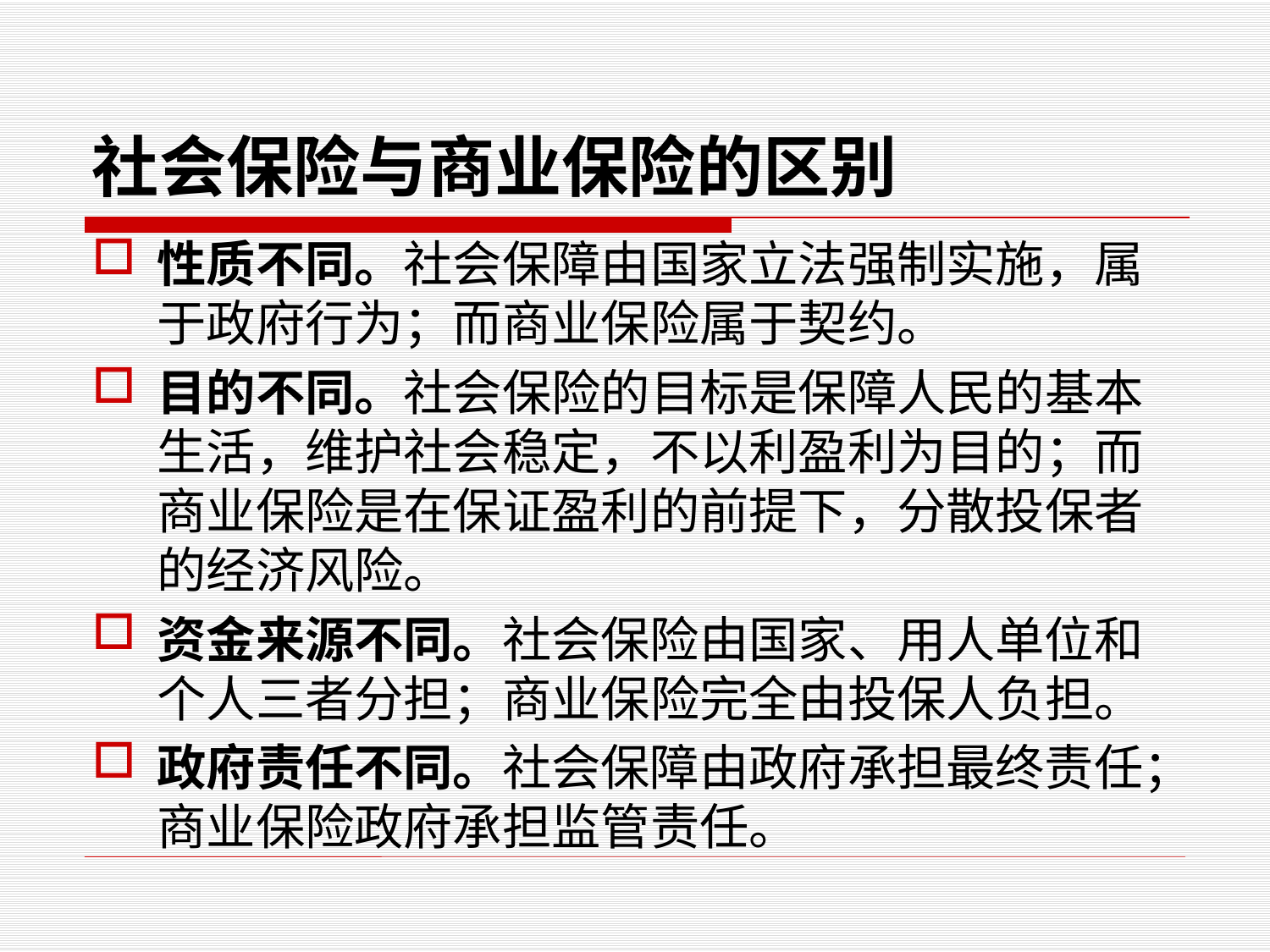

# 社会保险与商业保险的区别
性质不同。社会保障由国家立法强制实施，属于政府行为；而商业保险属于契约。
目的不同。社会保险的目标是保障人民的基本生活，维护社会稳定，不以利盈利为目的；而商业保险是在保证盈利的前提下，分散投保者的经济风险。
资金来源不同。社会保险由国家、用人单位和个人三者分担；商业保险完全由投保人负担。
政府责任不同。社会保障由政府承担最终责任；商业保险政府承担监管责任。